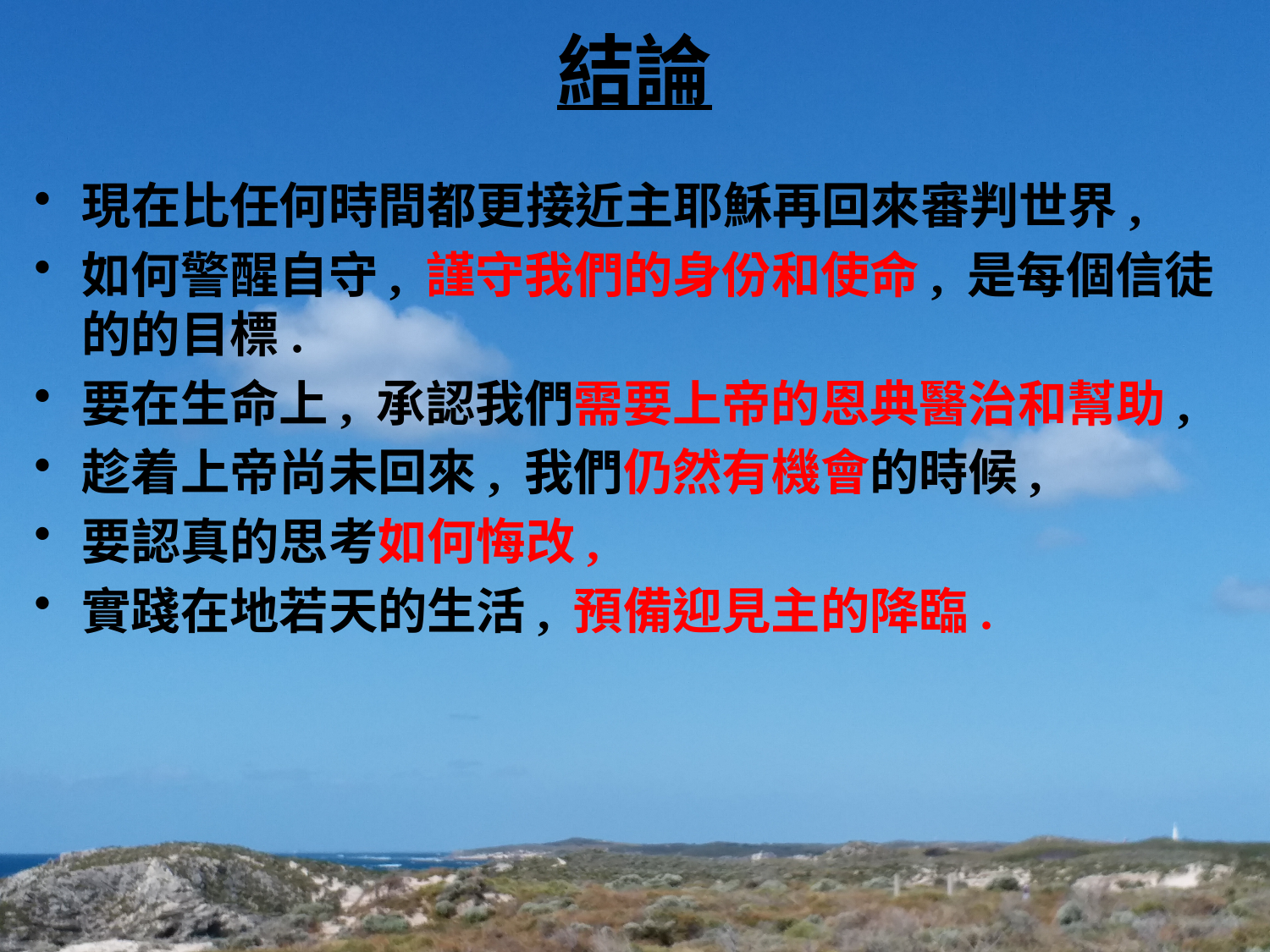

# 結論
現在比任何時間都更接近主耶穌再回來審判世界,
如何警醒自守, 謹守我們的身份和使命, 是每個信徒的的目標.
要在生命上, 承認我們需要上帝的恩典醫治和幫助,
趁着上帝尚未回來, 我們仍然有機會的時候,
要認真的思考如何悔改,
實踐在地若天的生活, 預備迎見主的降臨.